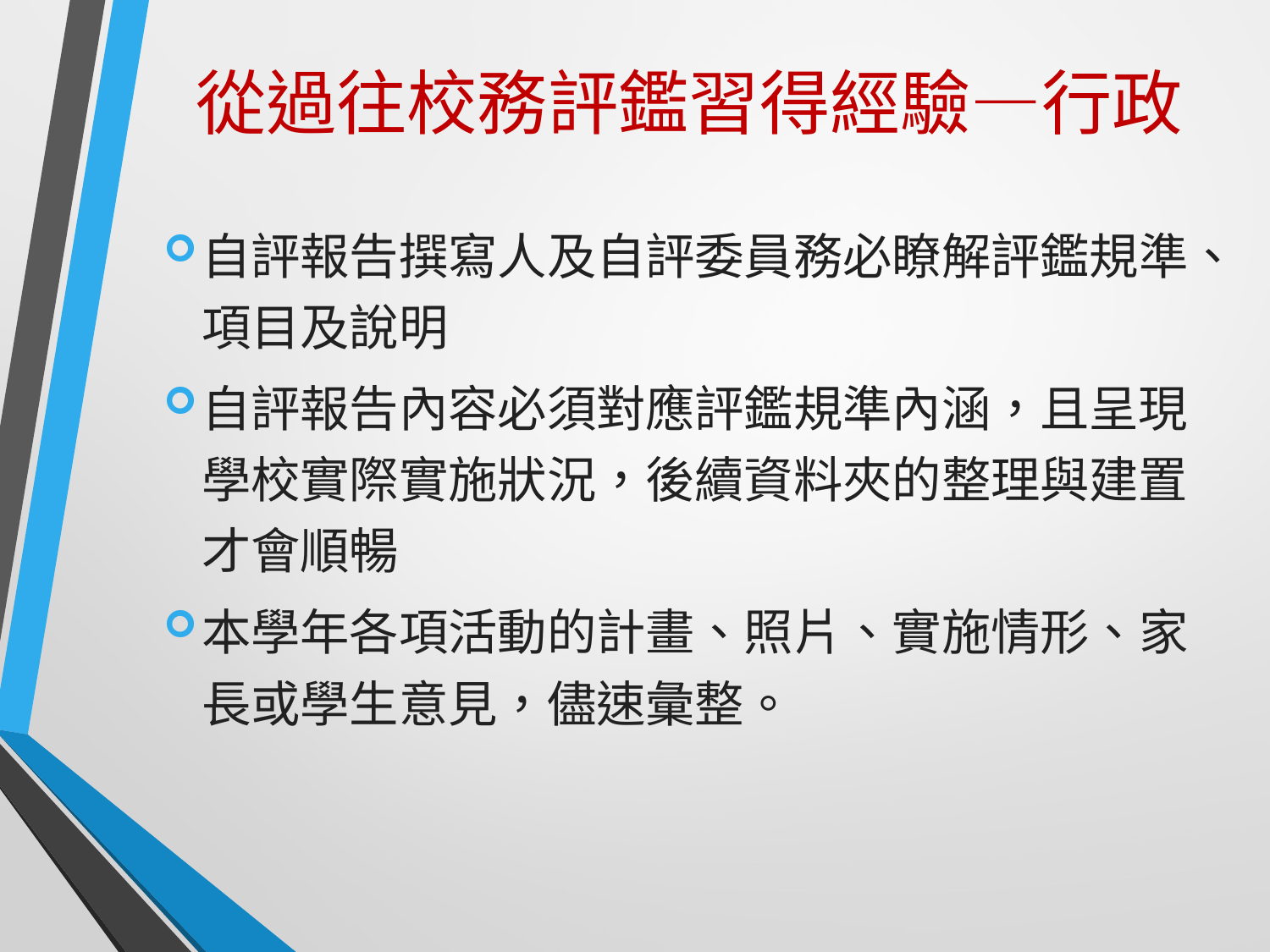

從過往校務評鑑習得經驗—行政
自評報告撰寫人及自評委員務必瞭解評鑑規準、項目及說明
自評報告內容必須對應評鑑規準內涵，且呈現學校實際實施狀況，後續資料夾的整理與建置才會順暢
本學年各項活動的計畫、照片、實施情形、家長或學生意見，儘速彙整。